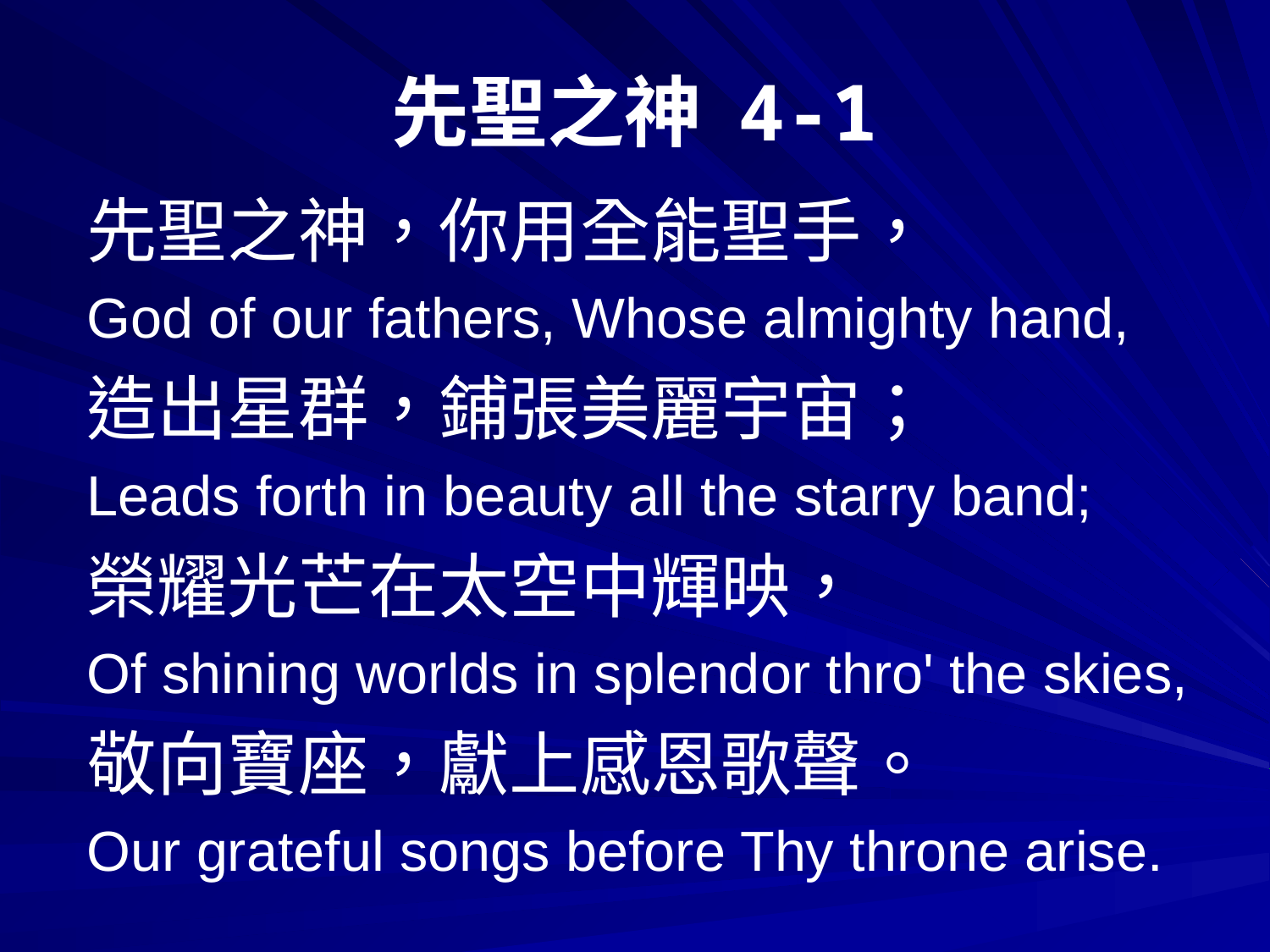

# 先聖之神 4-1
先聖之神，你用全能聖手，
God of our fathers, Whose almighty hand,
造出星群，鋪張美麗宇宙；
Leads forth in beauty all the starry band;
榮耀光芒在太空中輝映，
Of shining worlds in splendor thro' the skies,
敬向寶座，獻上感恩歌聲。
Our grateful songs before Thy throne arise.